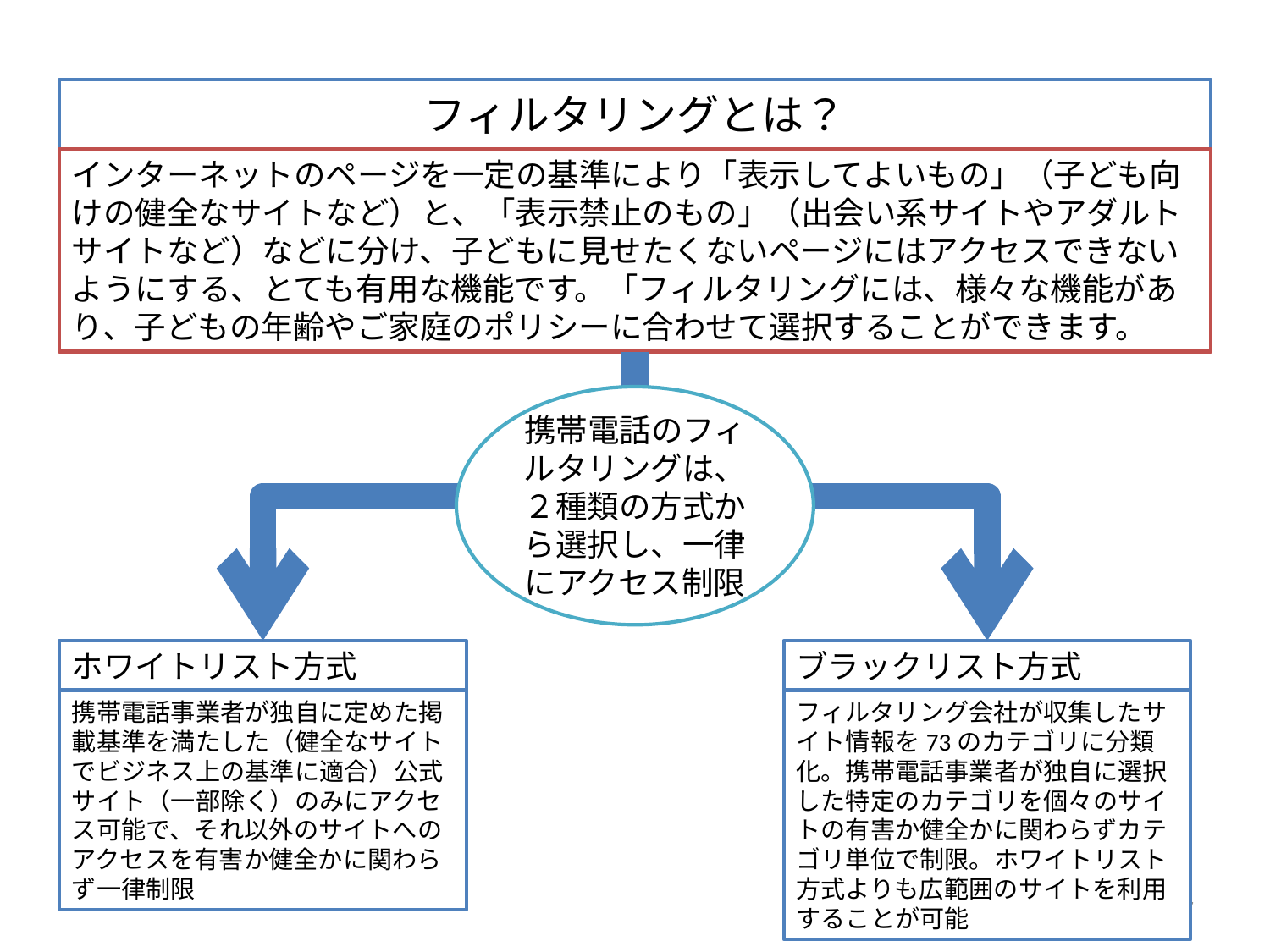

フィルタリングとは？
インターネットのページを一定の基準により「表示してよいもの」（子ども向けの健全なサイトなど）と、「表示禁止のもの」（出会い系サイトやアダルトサイトなど）などに分け、子どもに見せたくないページにはアクセスできないようにする、とても有用な機能です。「フィルタリングには、様々な機能があり、子どもの年齢やご家庭のポリシーに合わせて選択することができます。
携帯電話のフィルタリングは、２種類の方式から選択し、一律にアクセス制限
ホワイトリスト方式
ブラックリスト方式
携帯電話事業者が独自に定めた掲載基準を満たした（健全なサイトでビジネス上の基準に適合）公式サイト（一部除く）のみにアクセス可能で、それ以外のサイトへのアクセスを有害か健全かに関わらず一律制限
フィルタリング会社が収集したサイト情報を73のカテゴリに分類化。携帯電話事業者が独自に選択した特定のカテゴリを個々のサイトの有害か健全かに関わらずカテゴリ単位で制限。ホワイトリスト方式よりも広範囲のサイトを利用することが可能
7